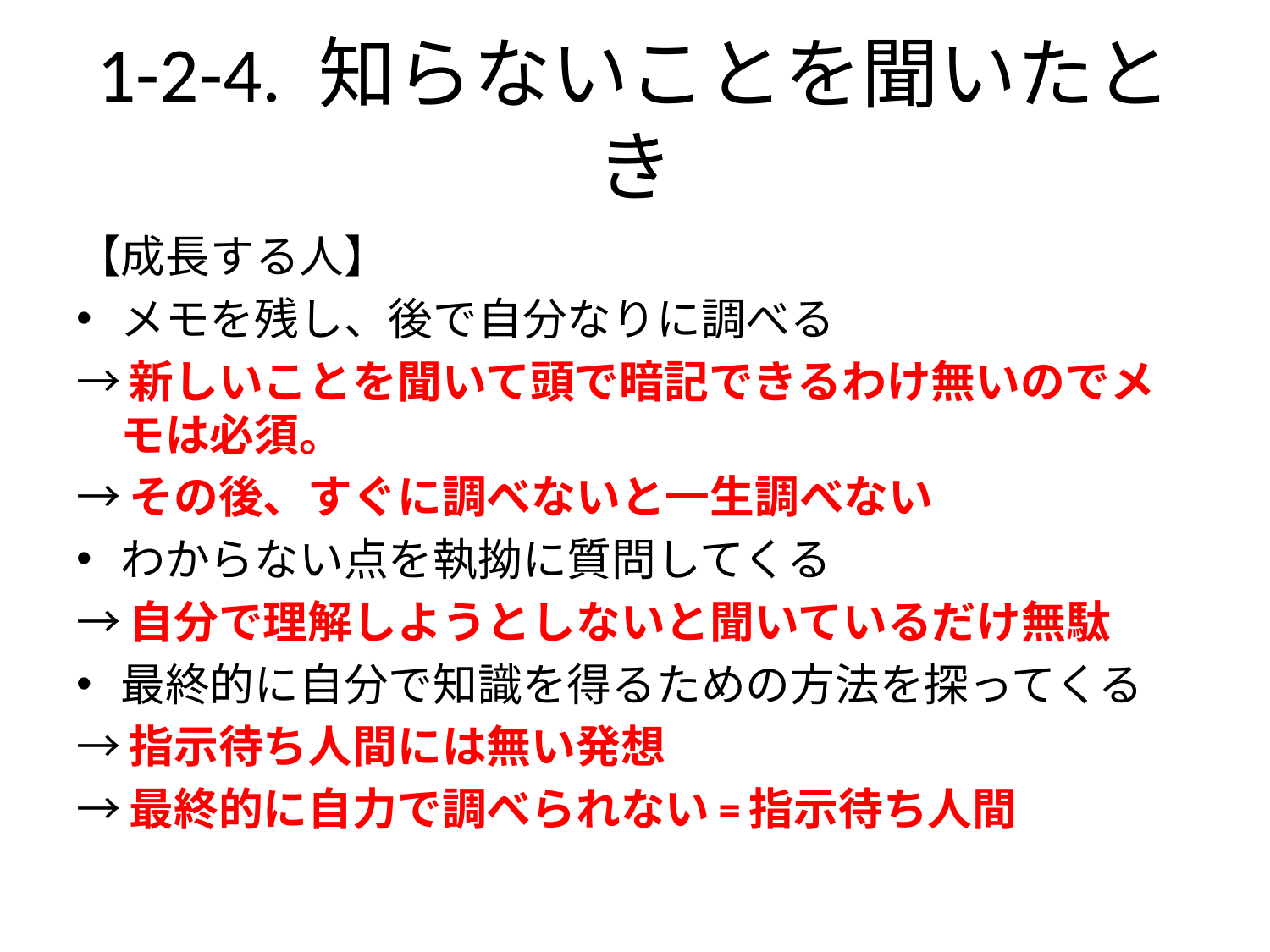

# 1-2-4. 知らないことを聞いたとき
【成長する人】
メモを残し、後で自分なりに調べる
→新しいことを聞いて頭で暗記できるわけ無いのでメモは必須。
→その後、すぐに調べないと一生調べない
わからない点を執拗に質問してくる
→自分で理解しようとしないと聞いているだけ無駄
最終的に自分で知識を得るための方法を探ってくる
→指示待ち人間には無い発想
→最終的に自力で調べられない=指示待ち人間